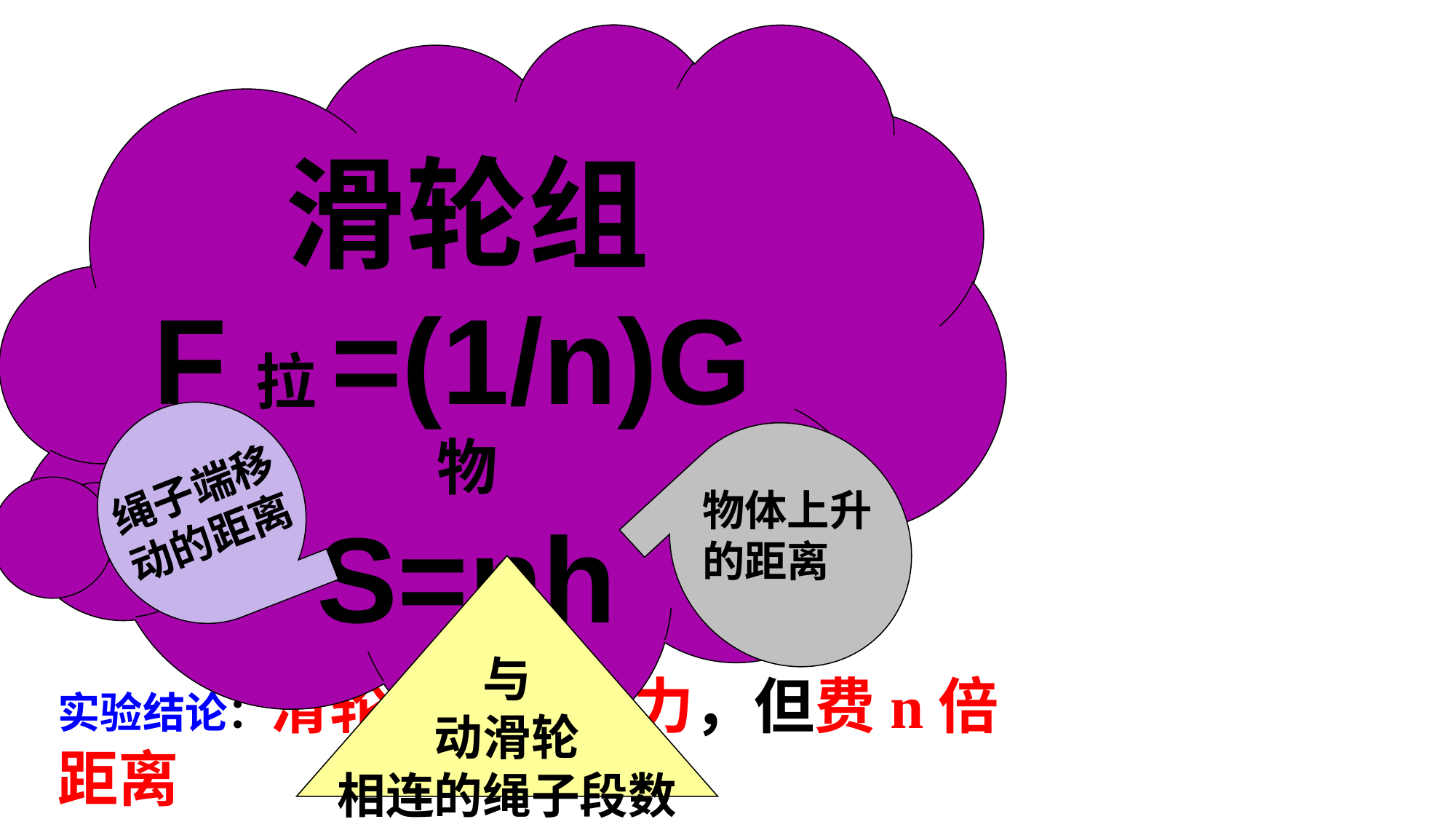

滑轮组
F拉=(1/n)G物
S=nh
绳子端移
动的距离

物体上升的距离
与
动滑轮
相连的绳子段数
实验结论：滑轮组可以省力，但费n倍距离